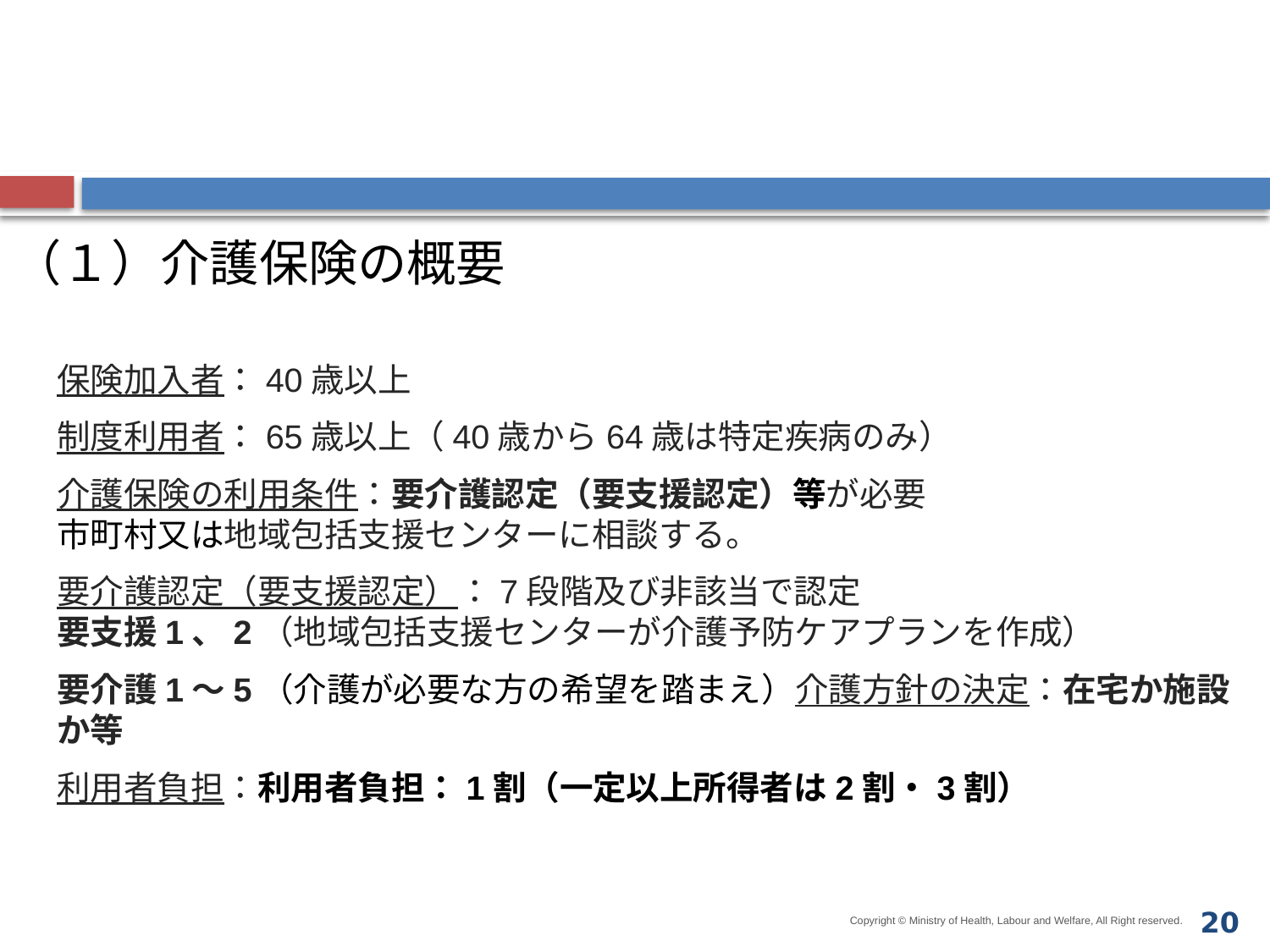

（１）介護保険の概要

保険加入者：40歳以上
制度利用者：65歳以上（40歳から64歳は特定疾病のみ）
介護保険の利用条件：要介護認定（要支援認定）等が必要
市町村又は地域包括支援センターに相談する。
要介護認定（要支援認定）：7段階及び非該当で認定
要支援1、2（地域包括支援センターが介護予防ケアプランを作成）
要介護1～5（介護が必要な方の希望を踏まえ）介護方針の決定：在宅か施設か等
利用者負担：利用者負担：1割（一定以上所得者は2割・3割）
20